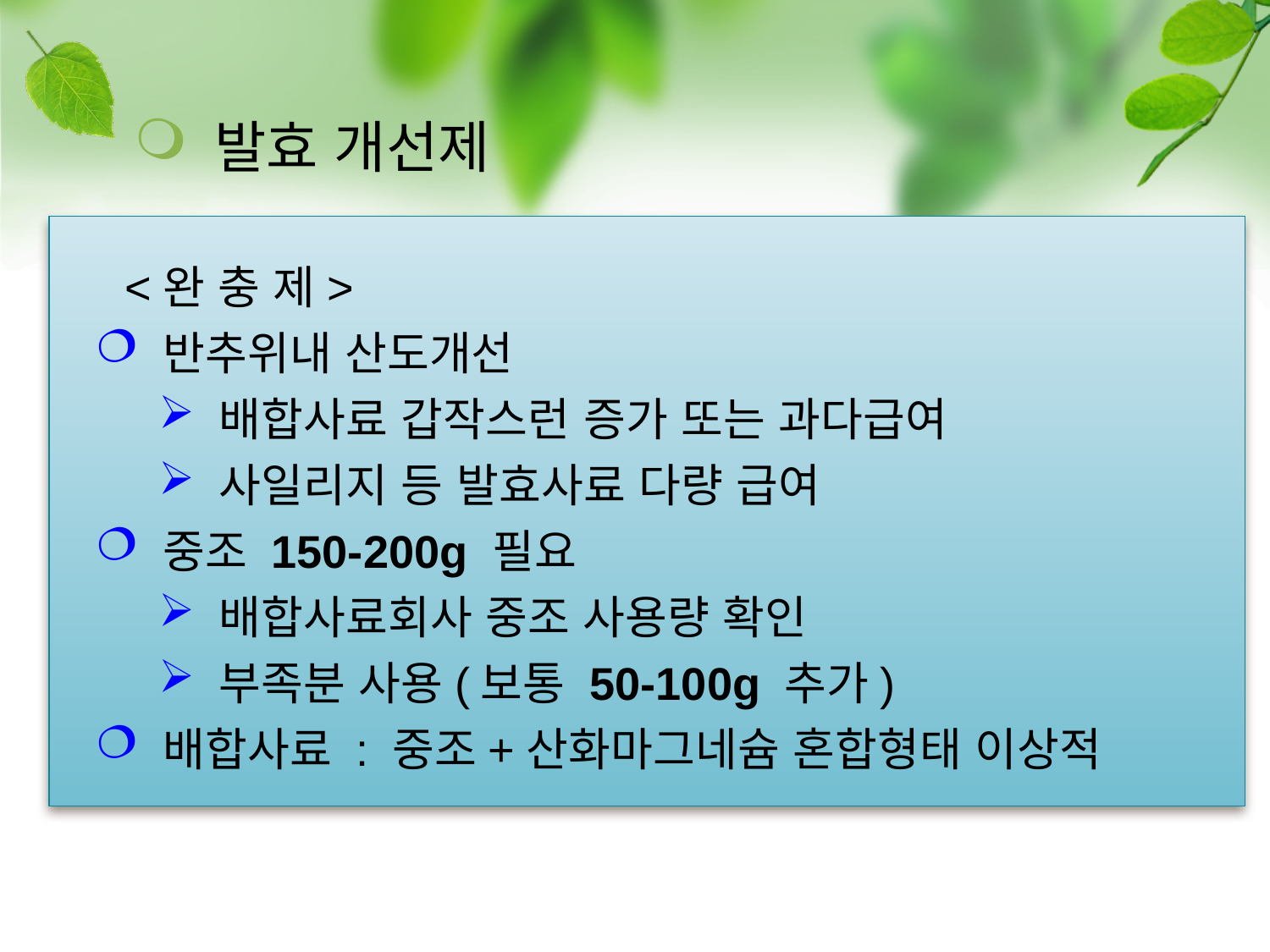

발효 개선제
<완 충 제>
 반추위내 산도개선
 배합사료 갑작스런 증가 또는 과다급여
 사일리지 등 발효사료 다량 급여
 중조 150-200g 필요
 배합사료회사 중조 사용량 확인
 부족분 사용(보통 50-100g 추가)
 배합사료 : 중조+산화마그네슘 혼합형태 이상적